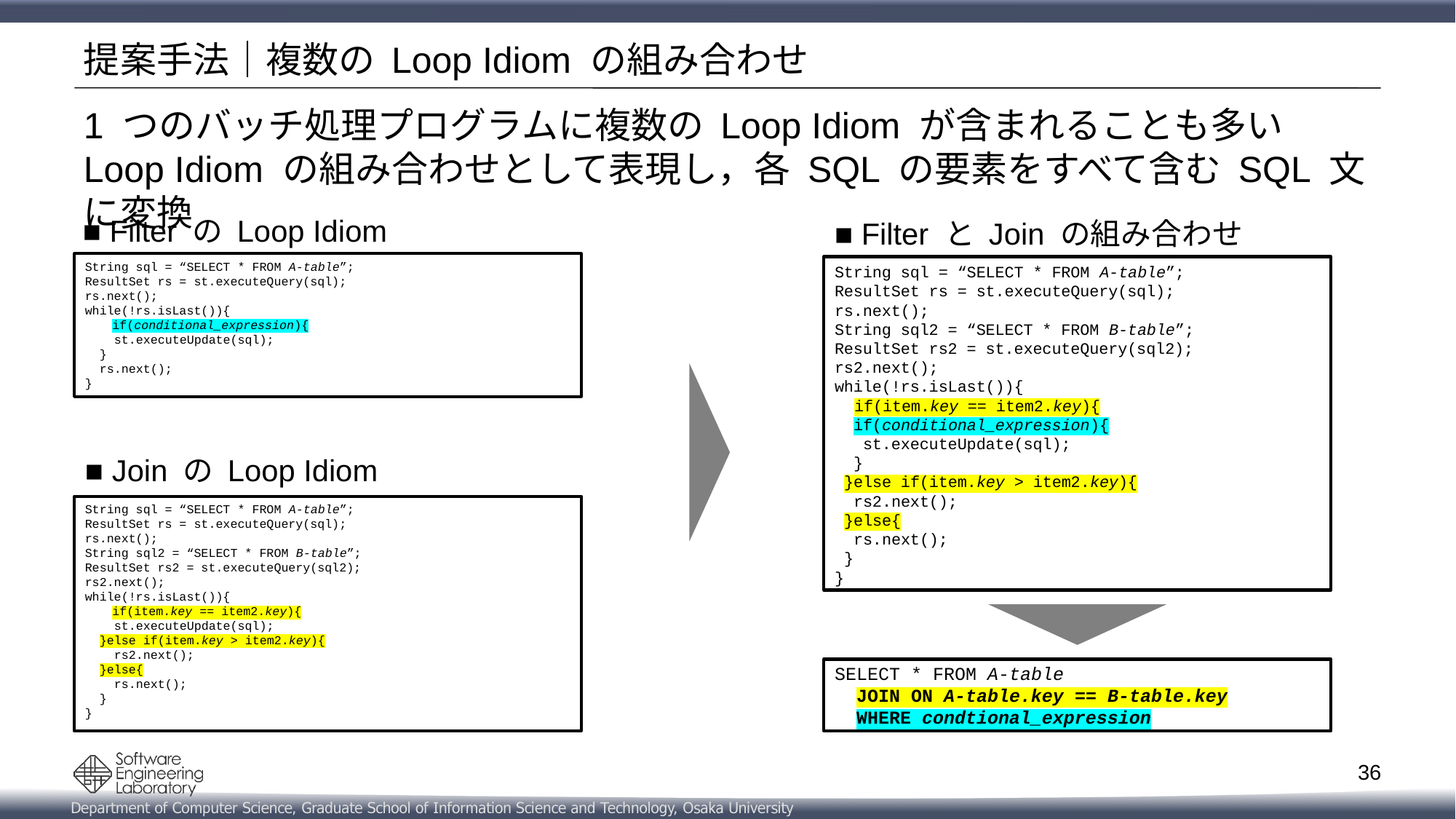

# 提案手法｜複数の Loop Idiom の組み合わせ
1 つのバッチ処理プログラムに複数の Loop Idiom が含まれることも多い
Loop Idiom の組み合わせとして表現し，各 SQL の要素をすべて含む SQL 文に変換
■ Filter の Loop Idiom
■ Filter と Join の組み合わせ
String sql = “SELECT * FROM A-table”;
ResultSet rs = st.executeQuery(sql);
rs.next();
while(!rs.isLast()){
　　if(conditional_expression){
    st.executeUpdate(sql);
  }
  rs.next();
}

String sql = “SELECT * FROM A-table”;
ResultSet rs = st.executeQuery(sql);
rs.next();
String sql2 = “SELECT * FROM B-table”;
ResultSet rs2 = st.executeQuery(sql2);
rs2.next();
while(!rs.isLast()){
　if(item.key == item2.key){
  if(conditional_expression){
   st.executeUpdate(sql);
  }
 }else if(item.key > item2.key){
  rs2.next();
 }else{
  rs.next();
 }
}

■ Join の Loop Idiom
String sql = “SELECT * FROM A-table”;
ResultSet rs = st.executeQuery(sql);
rs.next();
String sql2 = “SELECT * FROM B-table”;
ResultSet rs2 = st.executeQuery(sql2);
rs2.next();
while(!rs.isLast()){
　　if(item.key == item2.key){
    st.executeUpdate(sql);
  }else if(item.key > item2.key){
    rs2.next();
  }else{
    rs.next();
  }
}

SELECT * FROM A-table
  JOIN ON A-table.key == B-table.key
  WHERE condtional_expression
36